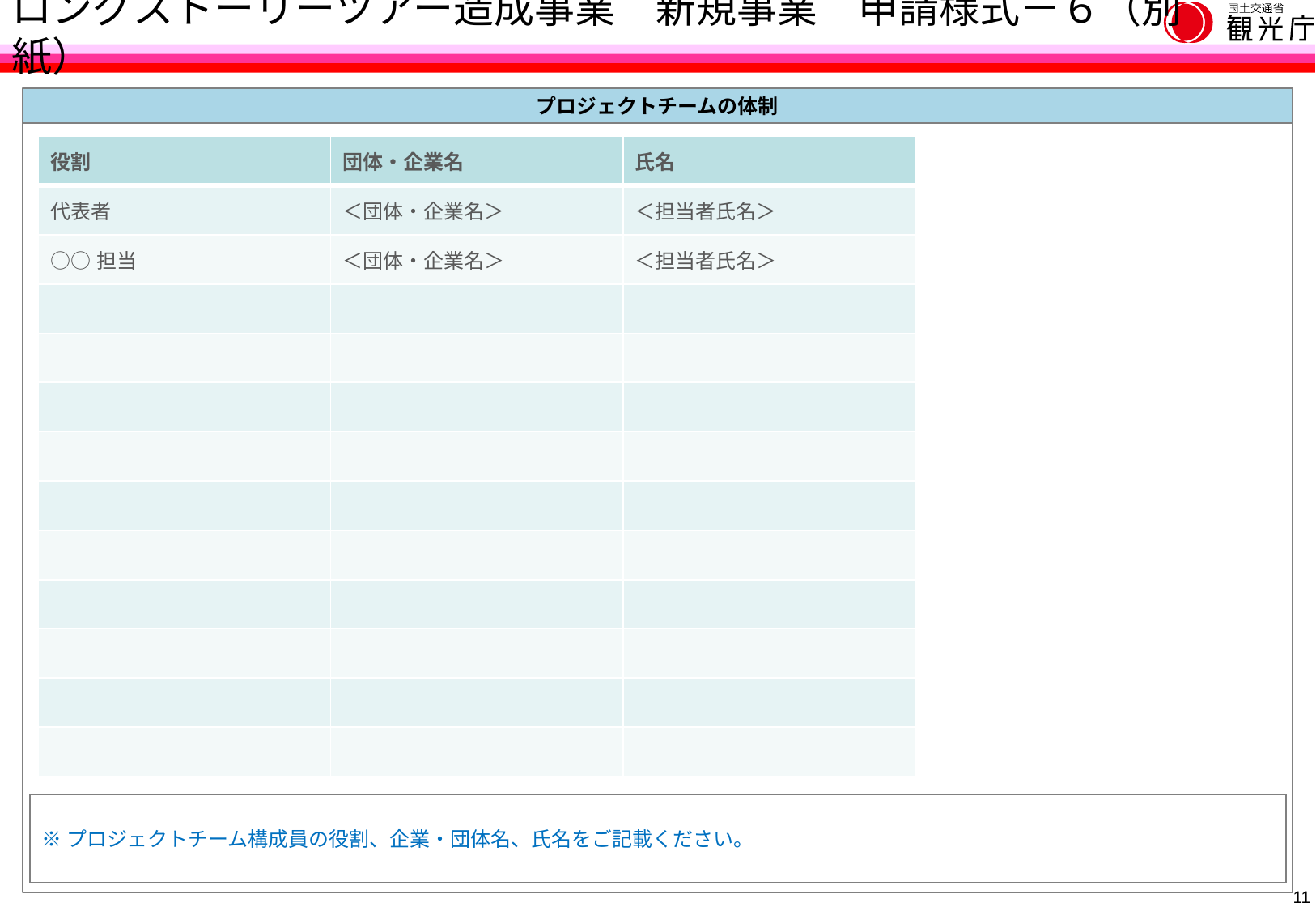

ロングストーリーツアー造成事業　新規事業　申請様式－６（別紙）
プロジェクトチームの体制

| 役割 | 団体・企業名 | 氏名 |
| --- | --- | --- |
| 代表者 | ＜団体・企業名＞ | ＜担当者氏名＞ |
| ○○担当 | ＜団体・企業名＞ | ＜担当者氏名＞ |
|  |  |  |
|  |  |  |
|  |  |  |
|  |  |  |
|  |  |  |
|  |  |  |
|  |  |  |
|  |  |  |
|  |  |  |
|  |  |  |
※プロジェクトチーム構成員の役割、企業・団体名、氏名をご記載ください。
11